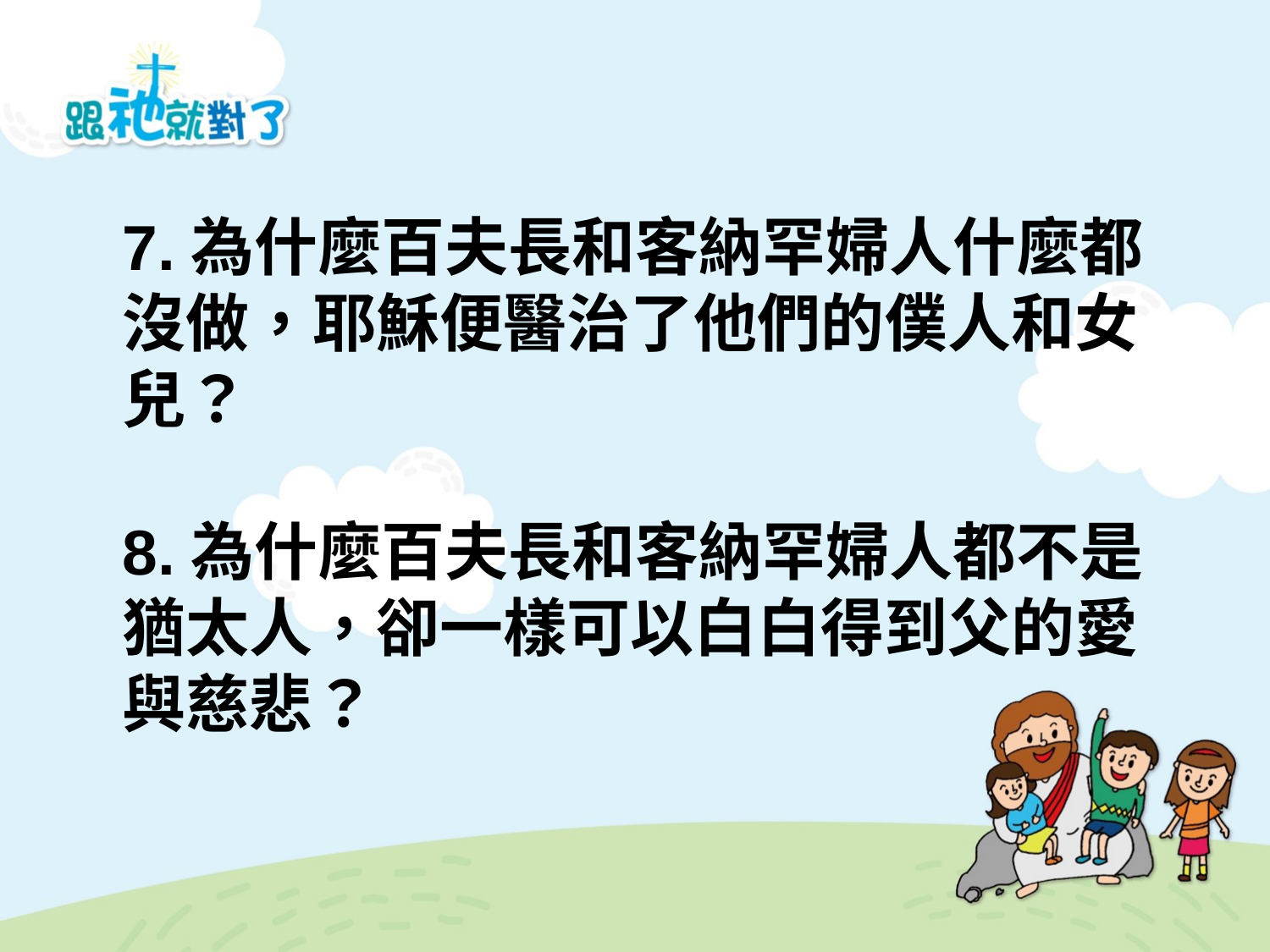

7.為什麼百夫長和客納罕婦人什麼都沒做，耶穌便醫治了他們的僕人和女兒？

8.為什麼百夫長和客納罕婦人都不是猶太人，卻一樣可以白白得到父的愛與慈悲？